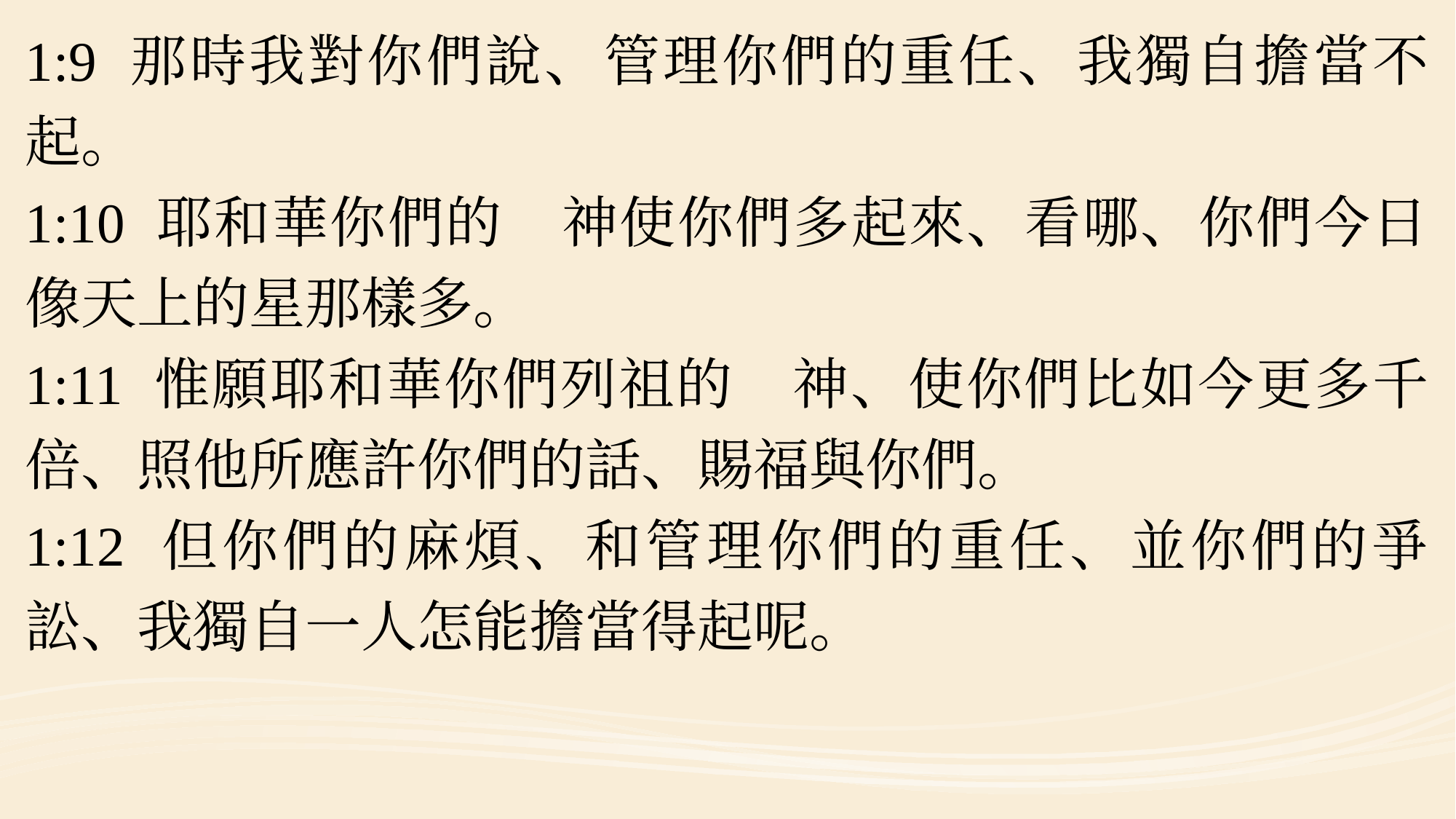

#
1:9 那時我對你們說、管理你們的重任、我獨自擔當不起。
1:10 耶和華你們的　神使你們多起來、看哪、你們今日像天上的星那樣多。
1:11 惟願耶和華你們列祖的　神、使你們比如今更多千倍、照他所應許你們的話、賜福與你們。
1:12 但你們的麻煩、和管理你們的重任、並你們的爭訟、我獨自一人怎能擔當得起呢。
4